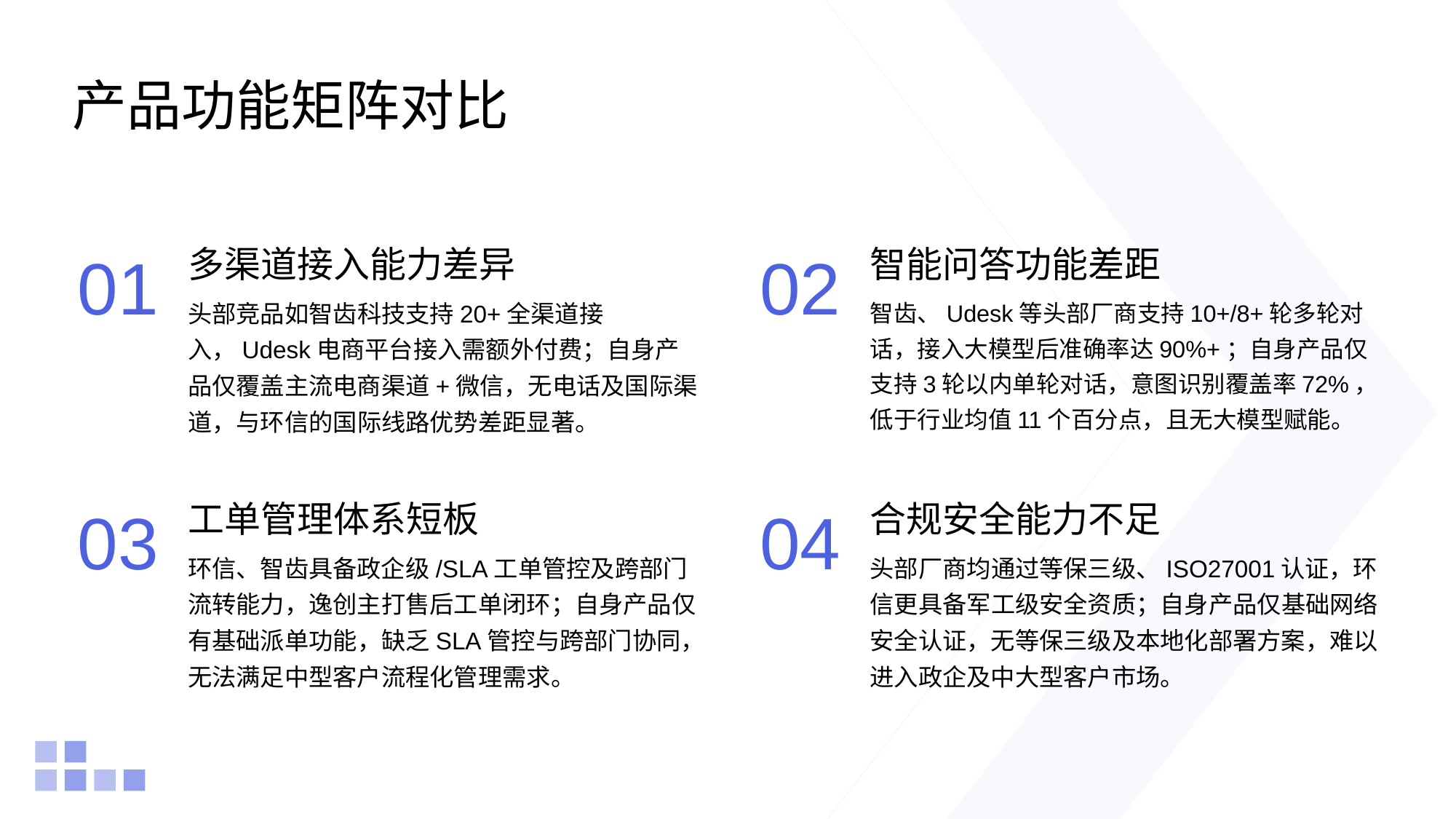

产品功能矩阵对比
多渠道接入能力差异
智能问答功能差距
01
02
头部竞品如智齿科技支持20+全渠道接入，Udesk电商平台接入需额外付费；自身产品仅覆盖主流电商渠道+微信，无电话及国际渠道，与环信的国际线路优势差距显著。
智齿、Udesk等头部厂商支持10+/8+轮多轮对话，接入大模型后准确率达90%+；自身产品仅支持3轮以内单轮对话，意图识别覆盖率72%，低于行业均值11个百分点，且无大模型赋能。
工单管理体系短板
合规安全能力不足
03
04
环信、智齿具备政企级/SLA工单管控及跨部门流转能力，逸创主打售后工单闭环；自身产品仅有基础派单功能，缺乏SLA管控与跨部门协同，无法满足中型客户流程化管理需求。
头部厂商均通过等保三级、ISO27001认证，环信更具备军工级安全资质；自身产品仅基础网络安全认证，无等保三级及本地化部署方案，难以进入政企及中大型客户市场。